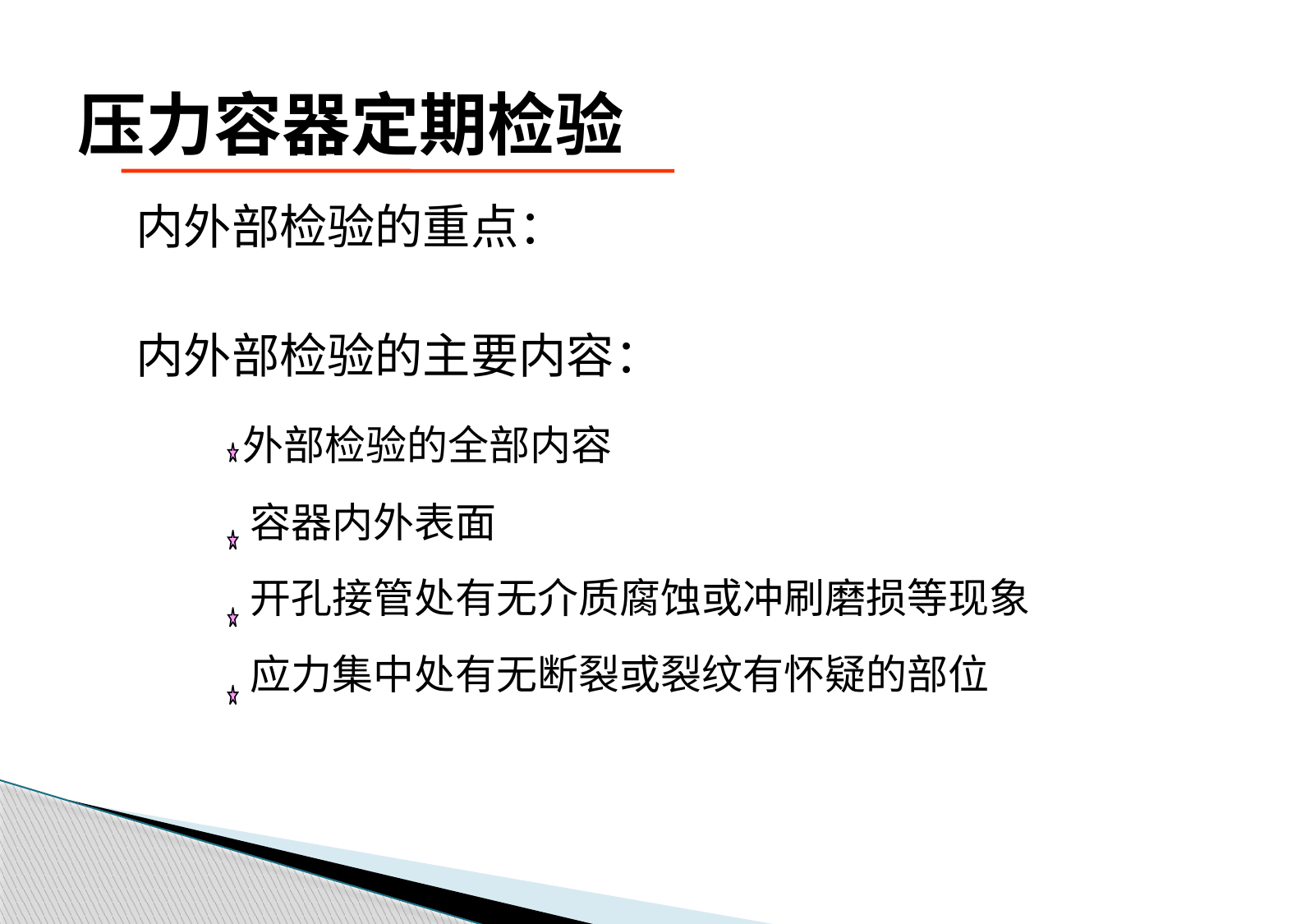

# 压力容器定期检验

   内外部检验的重点：

   内外部检验的主要内容：
             外部检验的全部内容
                容器内外表面
                开孔接管处有无介质腐蚀或冲刷磨损等现象
                应力集中处有无断裂或裂纹有怀疑的部位